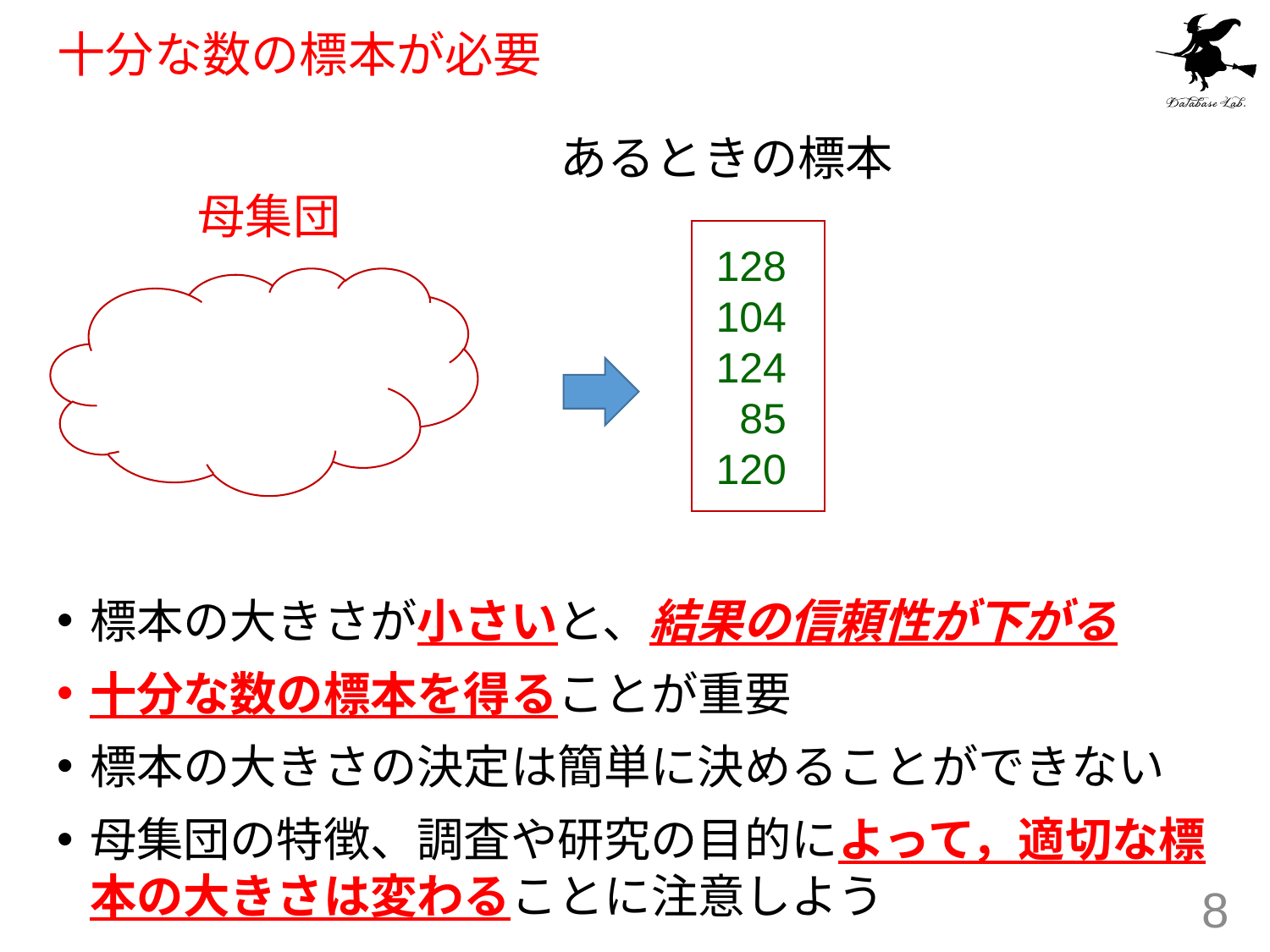

# 十分な数の標本が必要
あるときの標本
母集団

128
104
124
85
120

標本の大きさが小さいと、結果の信頼性が下がる
十分な数の標本を得ることが重要
標本の大きさの決定は簡単に決めることができない
母集団の特徴、調査や研究の目的によって，適切な標本の大きさは変わることに注意しよう
8